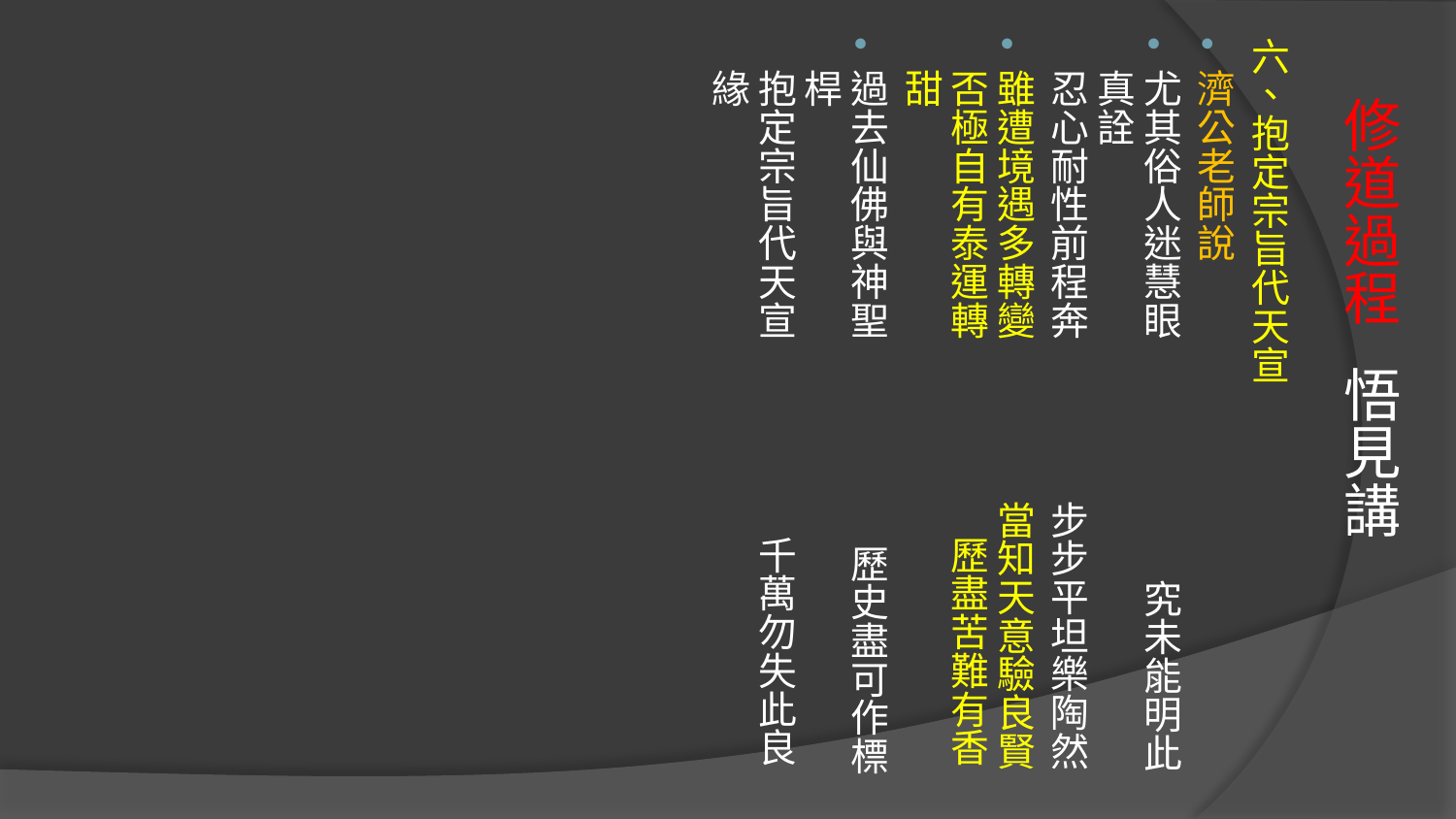

六、抱定宗旨代天宣
濟公老師說
尤其俗人迷慧眼                       　究未能明此真詮　
忍心耐性前程奔　              步步平坦樂陶然
雖遭境遇多轉變　              當知天意驗良賢
否極自有泰運轉　                  歷盡苦難有香甜
過去仙佛與神聖　                   歷史盡可作標桿　
抱定宗旨代天宣　                  千萬勿失此良緣

# 修道過程   悟見講